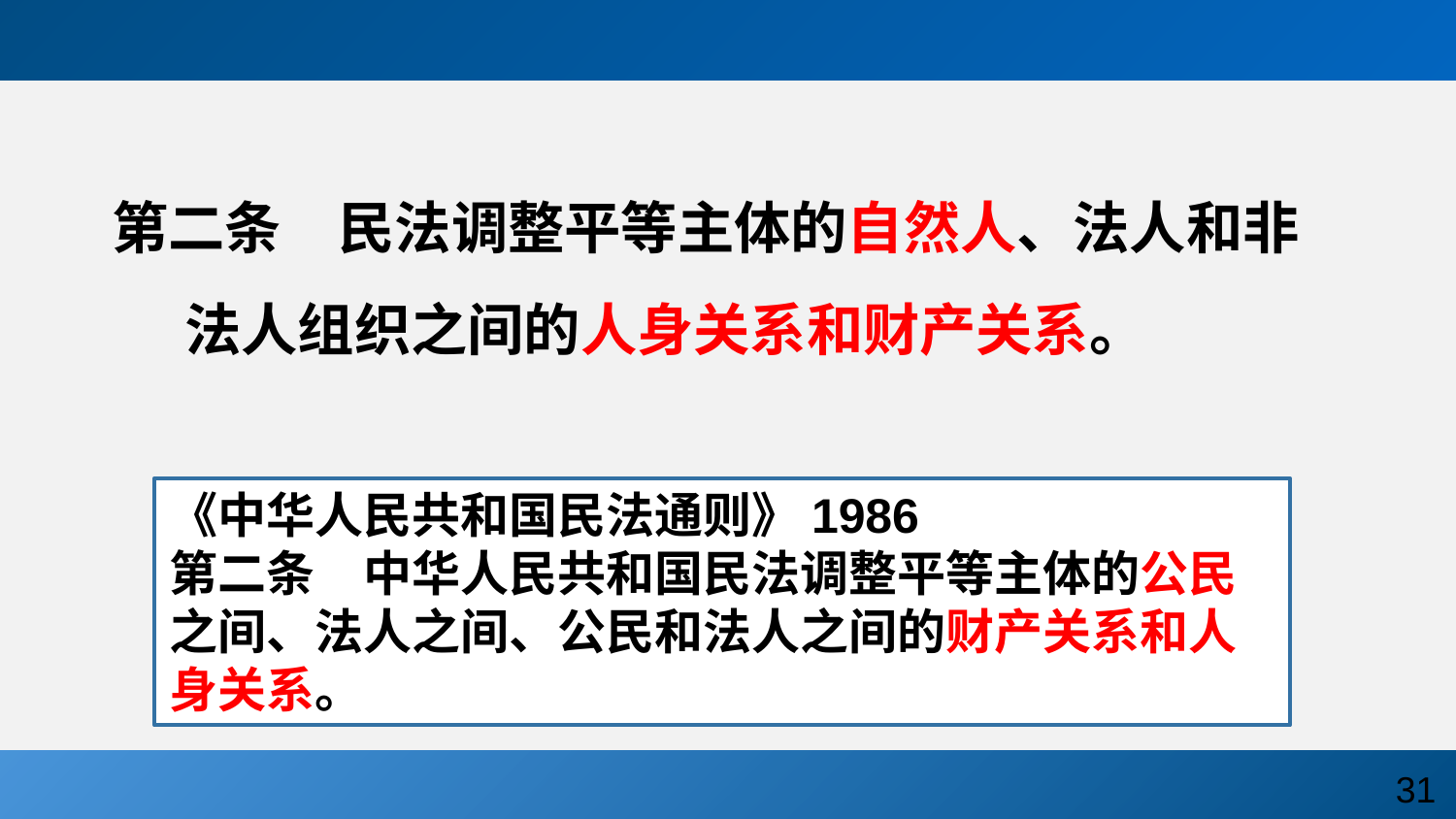

第二条  民法调整平等主体的自然人、法人和非法人组织之间的人身关系和财产关系。

《中华人民共和国民法通则》1986
第二条　中华人民共和国民法调整平等主体的公民之间、法人之间、公民和法人之间的财产关系和人身关系。
31